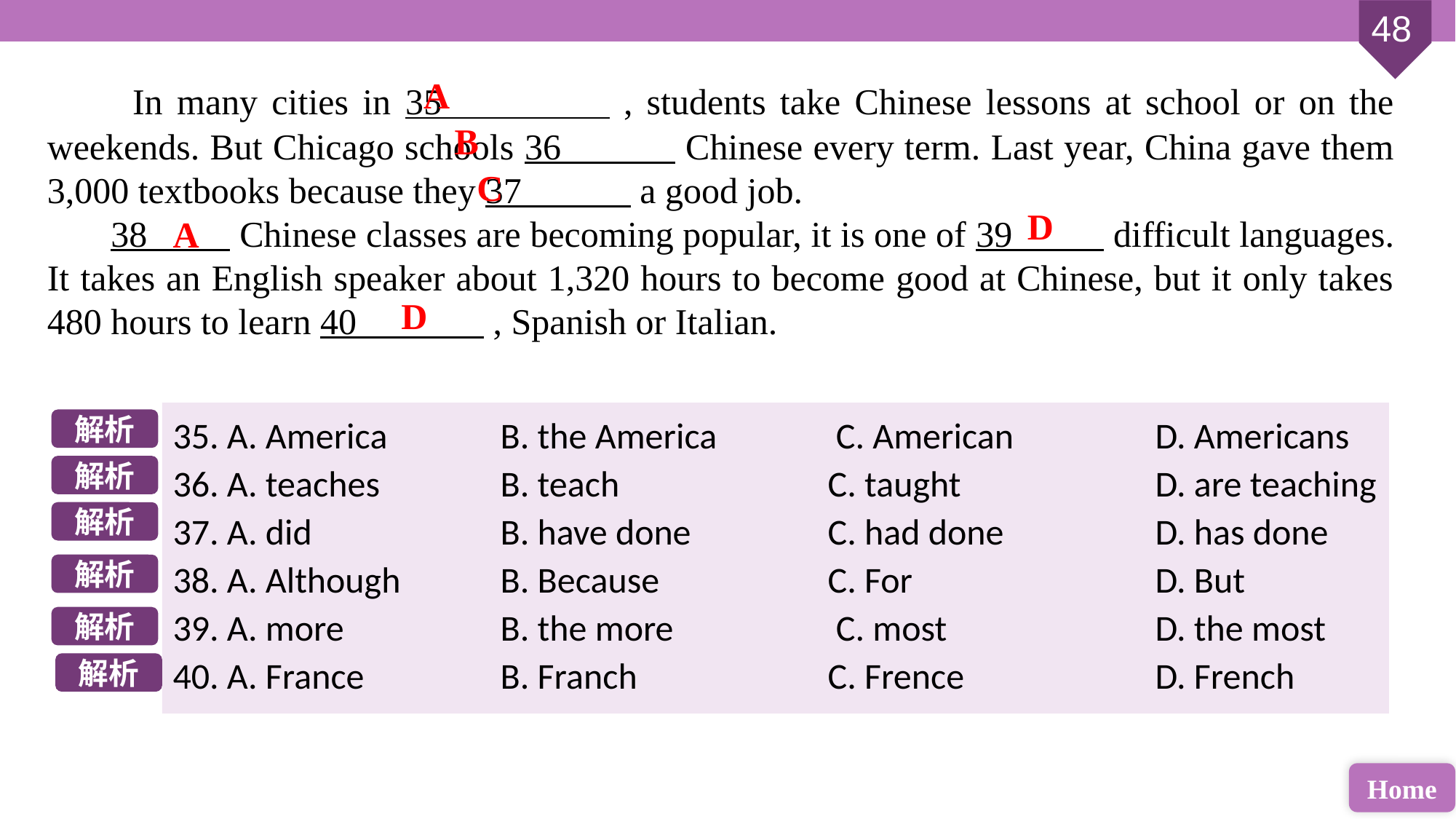

In many cities in 35             , students take Chinese lessons at school or on the weekends. But Chicago schools 36            Chinese every term. Last year, China gave them 3,000 textbooks because they 37             a good job.
 38          Chinese classes are becoming popular, it is one of 39           difficult languages. It takes an English speaker about 1,320 hours to become good at Chinese, but it only takes 480 hours to learn 40               , Spanish or Italian.
A
B
C
D
A
D
35. A. America 	B. the America		 C. American 		D. Americans
36. A. teaches 		B. teach 		C. taught 		D. are teaching
37. A. did 		B. have done 		C. had done 		D. has done
38. A. Although 	B. Because 		C. For 			D. But
39. A. more 		B. the more		 C. most 		D. the most
40. A. France 		B. Franch 		C. Frence 		D. French
解析
解析
解析
解析
解析
解析